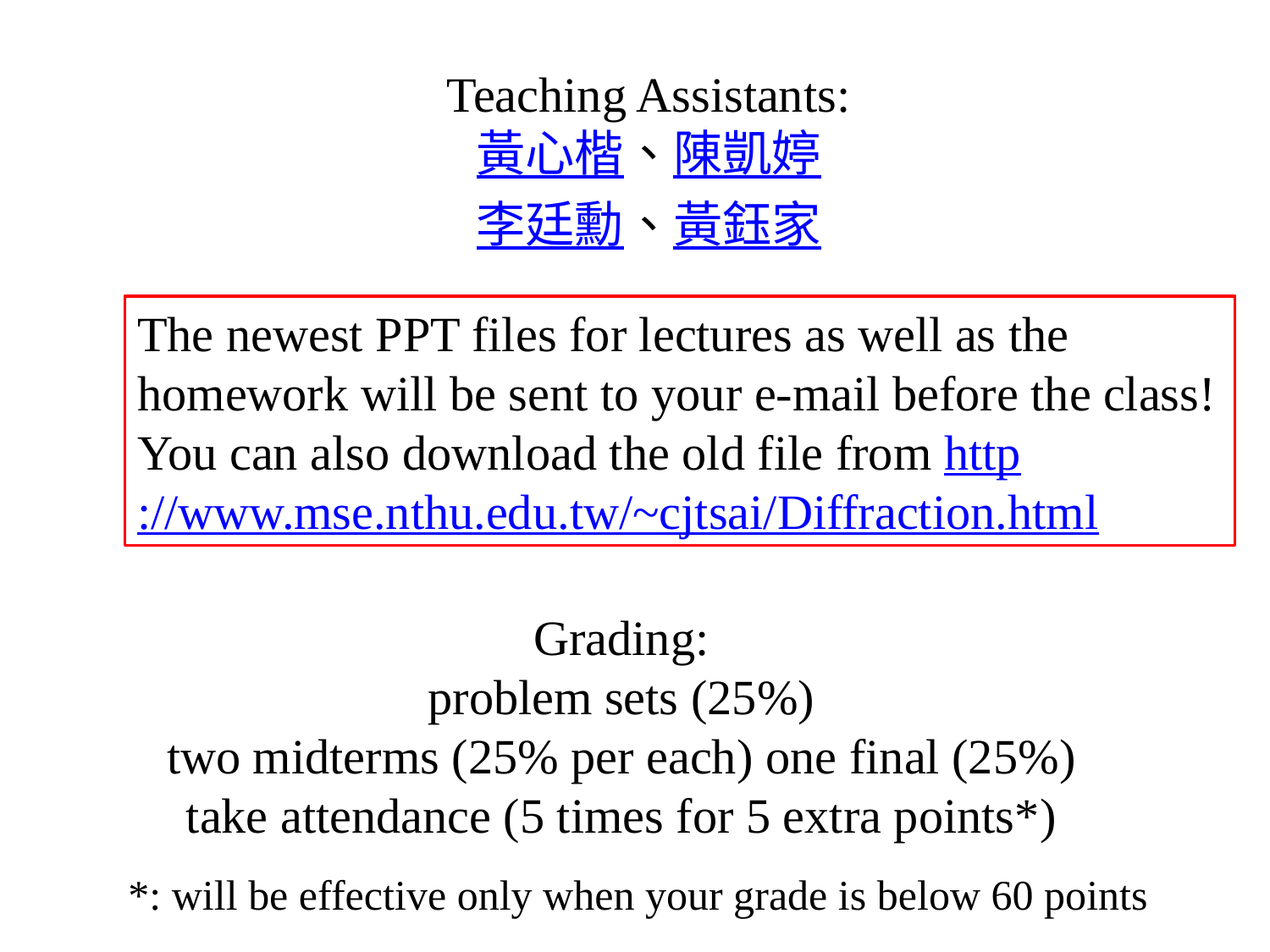

Teaching Assistants:
黃心楷、陳凱婷
李廷勳、黃鈺家
The newest PPT files for lectures as well as the
homework will be sent to your e-mail before the class! You can also download the old file from http://www.mse.nthu.edu.tw/~cjtsai/Diffraction.html
Grading:
problem sets (25%)
two midterms (25% per each) one final (25%)
take attendance (5 times for 5 extra points*)
*: will be effective only when your grade is below 60 points